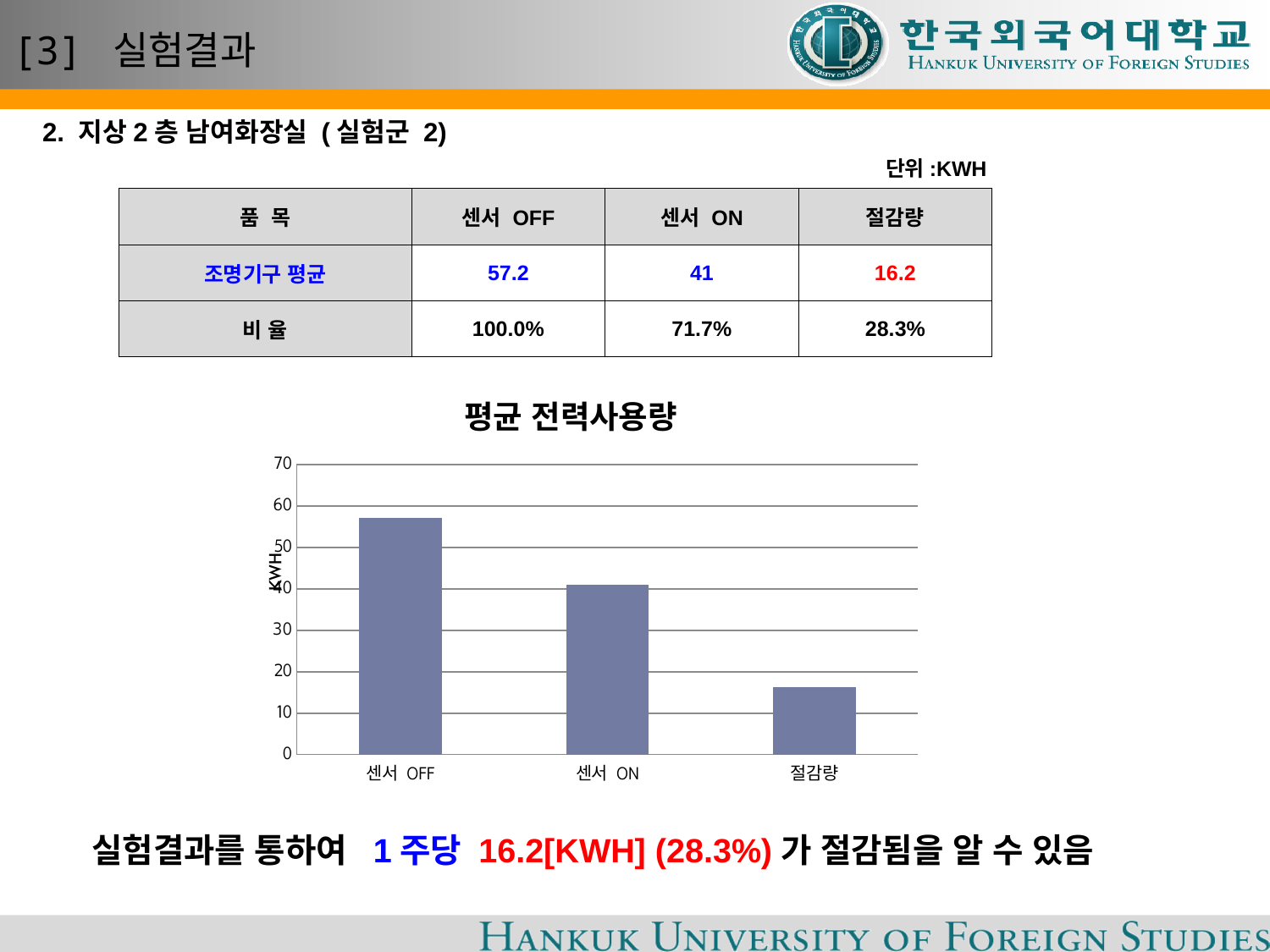

# [3] 실험결과

2. 지상2층 남여화장실 (실험군 2)
단위:KWH
| 품 목 | 센서 OFF | 센서 ON | 절감량 |
| --- | --- | --- | --- |
| 조명기구 평균 | 57.2 | 41 | 16.2 |
| 비 율 | 100.0% | 71.7% | 28.3% |

### Chart: 평균 전력사용량

| Category | 조명기구 평균 |
|---|---|
| 센서 OFF | 57.2 |
| 센서 ON | 41.0 |
| 절감량 | 16.200000000000003 |
실험결과를 통하여  1주당 16.2[KWH] (28.3%)가 절감됨을 알 수 있음